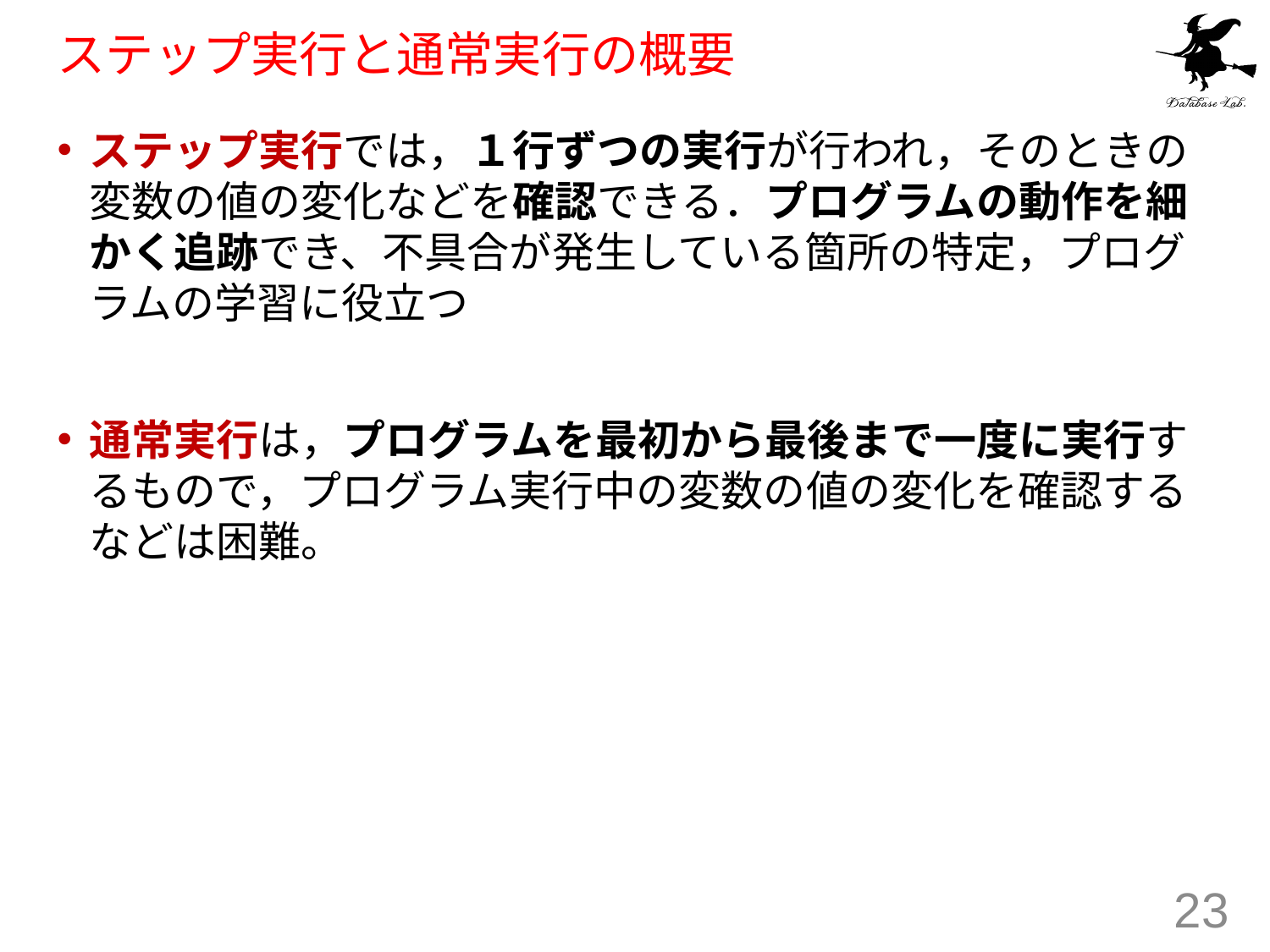

# ステップ実行と通常実行の概要
ステップ実行では，１行ずつの実行が行われ，そのときの変数の値の変化などを確認できる．プログラムの動作を細かく追跡でき、不具合が発生している箇所の特定，プログラムの学習に役立つ

通常実行は，プログラムを最初から最後まで一度に実行するもので，プログラム実行中の変数の値の変化を確認するなどは困難。

23